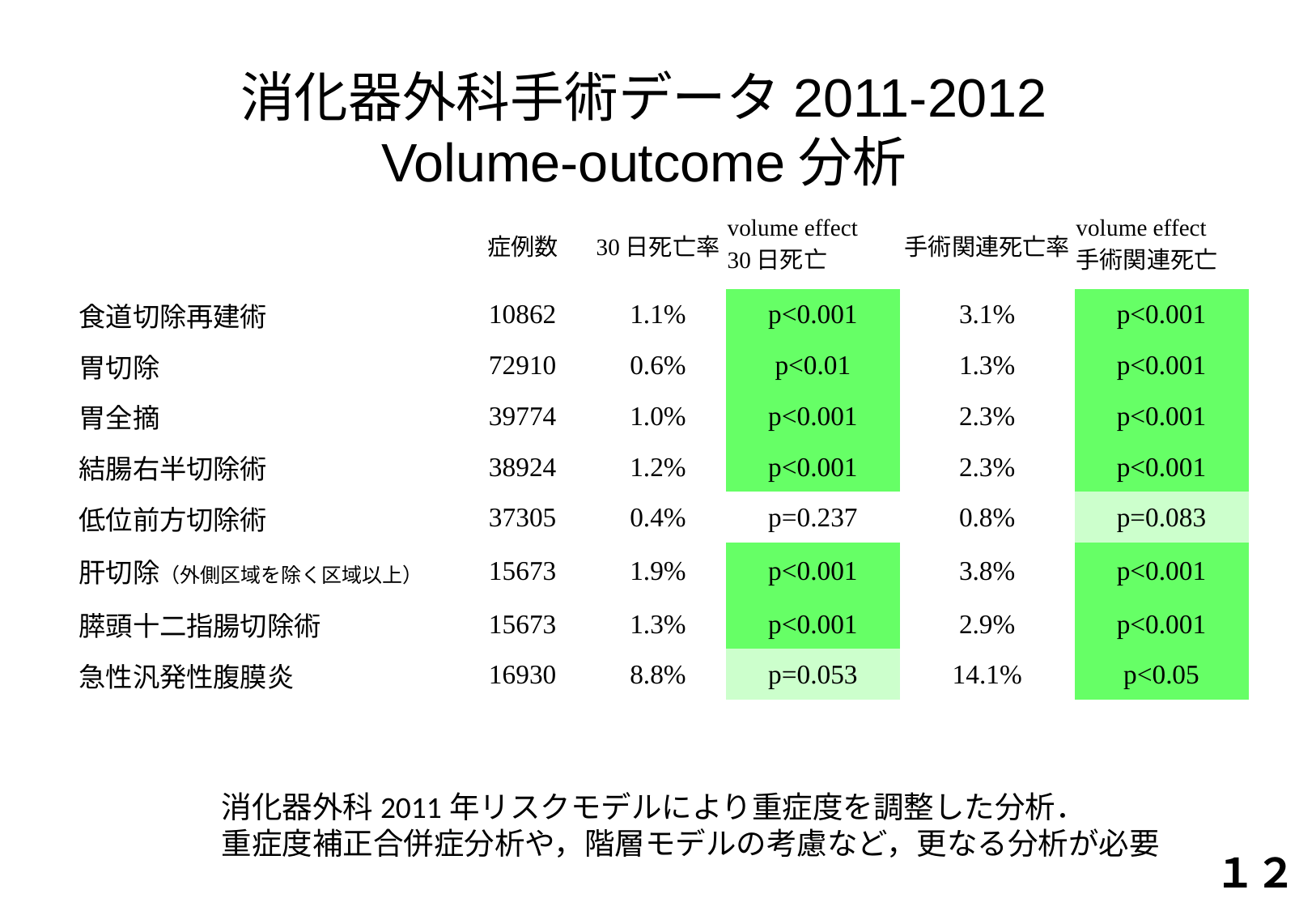

消化器外科手術データ2011-2012
Volume-outcome分析
|  | 症例数 | 30日死亡率 | volume effect 30日死亡 | 手術関連死亡率 | volume effect 手術関連死亡 |
| --- | --- | --- | --- | --- | --- |
| 食道切除再建術 | 10862 | 1.1% | p<0.001 | 3.1% | p<0.001 |
| 胃切除 | 72910 | 0.6% | p<0.01 | 1.3% | p<0.001 |
| 胃全摘 | 39774 | 1.0% | p<0.001 | 2.3% | p<0.001 |
| 結腸右半切除術 | 38924 | 1.2% | p<0.001 | 2.3% | p<0.001 |
| 低位前方切除術 | 37305 | 0.4% | p=0.237 | 0.8% | p=0.083 |
| 肝切除（外側区域を除く区域以上） | 15673 | 1.9% | p<0.001 | 3.8% | p<0.001 |
| 膵頭十二指腸切除術 | 15673 | 1.3% | p<0.001 | 2.9% | p<0.001 |
| 急性汎発性腹膜炎 | 16930 | 8.8% | p=0.053 | 14.1% | p<0.05 |
消化器外科2011年リスクモデルにより重症度を調整した分析．
重症度補正合併症分析や，階層モデルの考慮など，更なる分析が必要
１２